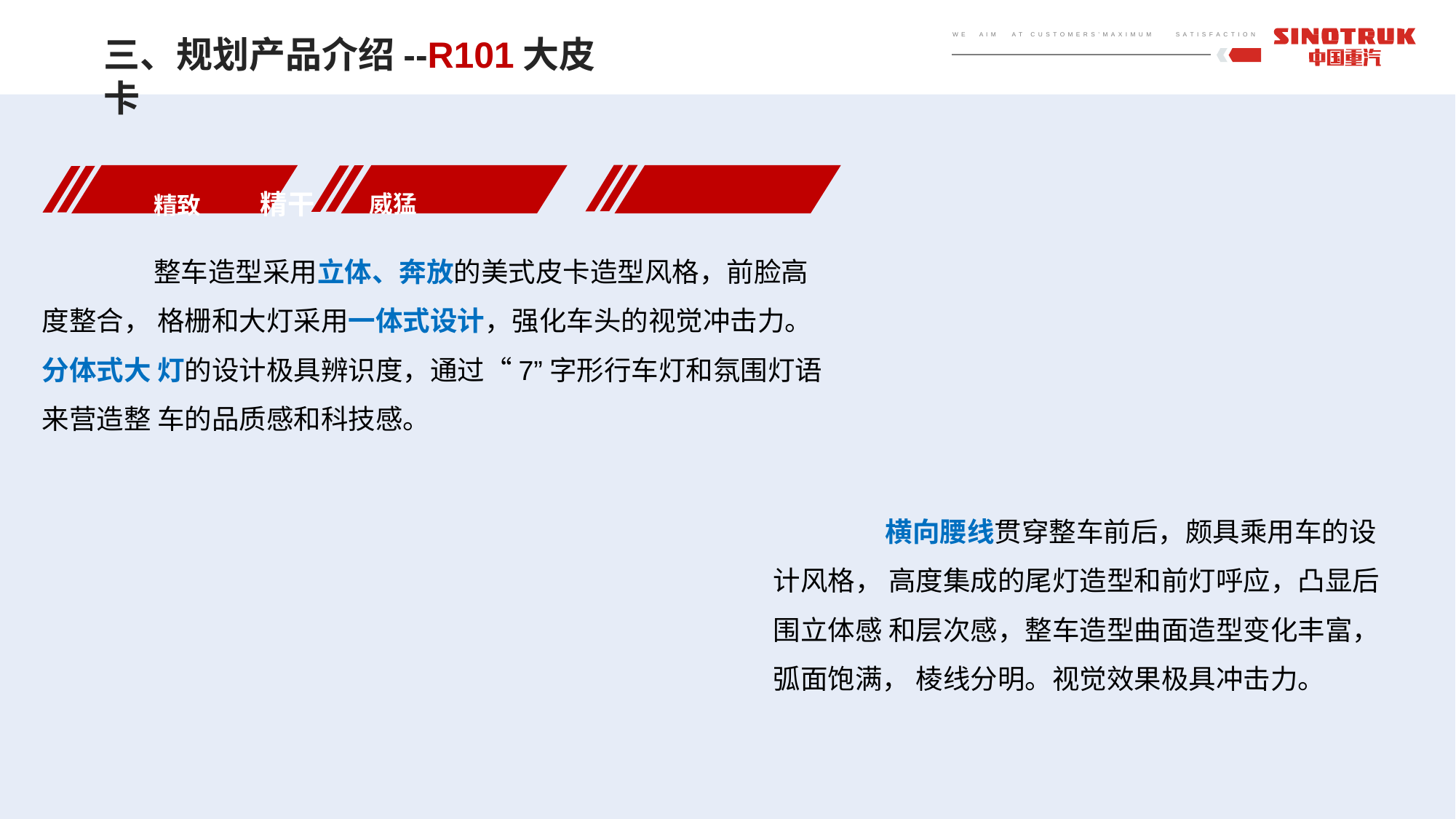

W  E
A  I  M
A  T     C  U  S  T  O  M  E  R  S  ’  M  A  X  I  M  U  M
S  A  T  I  S  F  A  C  T  I  O  N
三、规划产品介绍--R101大皮卡

精致	精干	威猛
整车造型采用立体、奔放的美式皮卡造型风格，前脸高度整合， 格栅和大灯采用一体式设计，强化车头的视觉冲击力。分体式大 灯的设计极具辨识度，通过“7”字形行车灯和氛围灯语来营造整 车的品质感和科技感。

横向腰线贯穿整车前后，颇具乘用车的设计风格， 高度集成的尾灯造型和前灯呼应，凸显后围立体感 和层次感，整车造型曲面造型变化丰富，弧面饱满， 棱线分明。视觉效果极具冲击力。